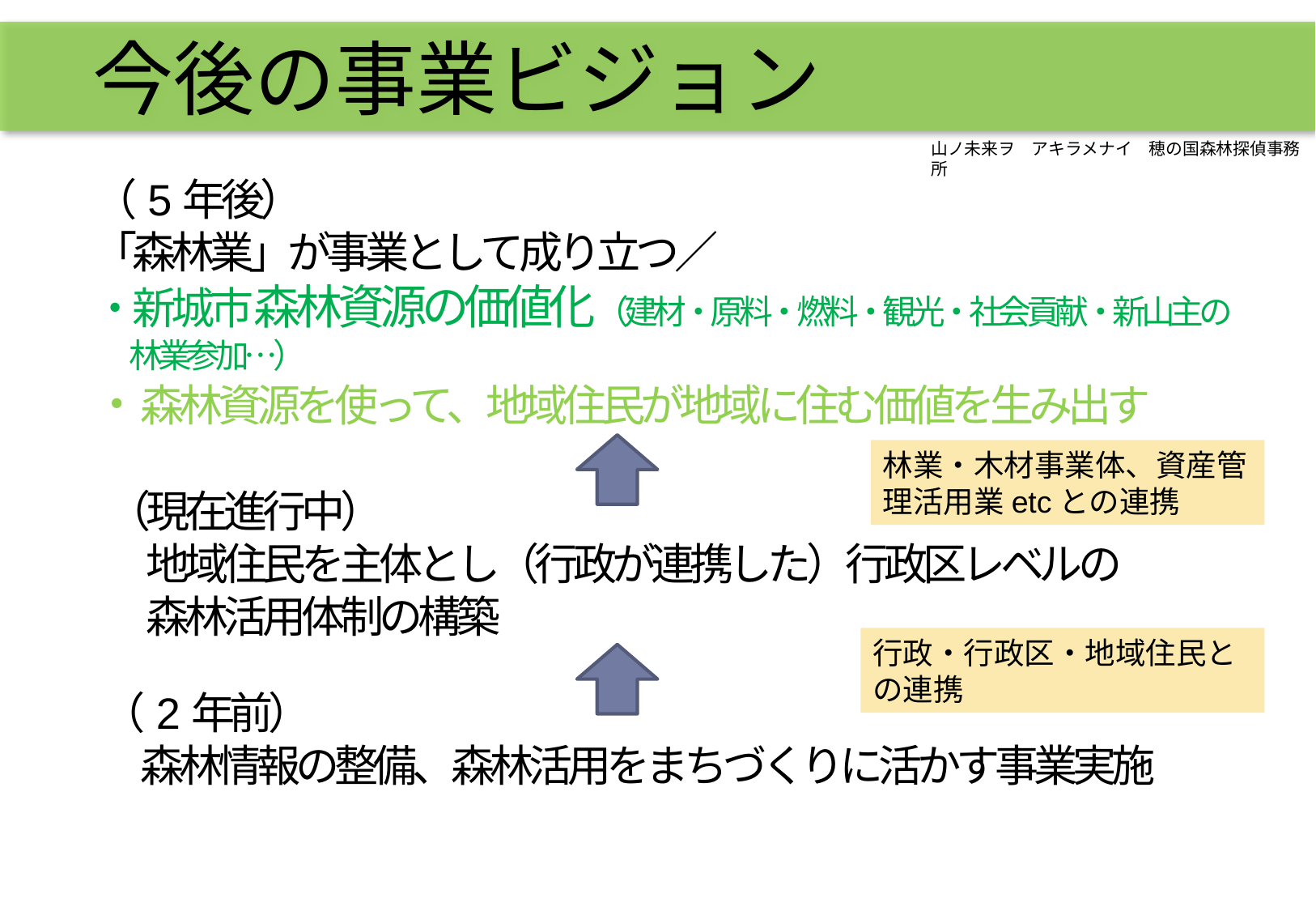

今後の事業ビジョン
山ノ未来ヲ　アキラメナイ　穂の国森林探偵事務所
（5年後）
「森林業」が事業として成り立つ／
・新城市森林資源の価値化（建材・原料・燃料・観光・社会貢献・新山主の　	林業参加…）
・森林資源を使って、地域住民が地域に住む価値を生み出す
林業・木材事業体、資産管理活用業etcとの連携

（現在進行中）
　地域住民を主体とし（行政が連携した）行政区レベルの
　森林活用体制の構築
行政・行政区・地域住民との連携

（2年前）
　森林情報の整備、森林活用をまちづくりに活かす事業実施